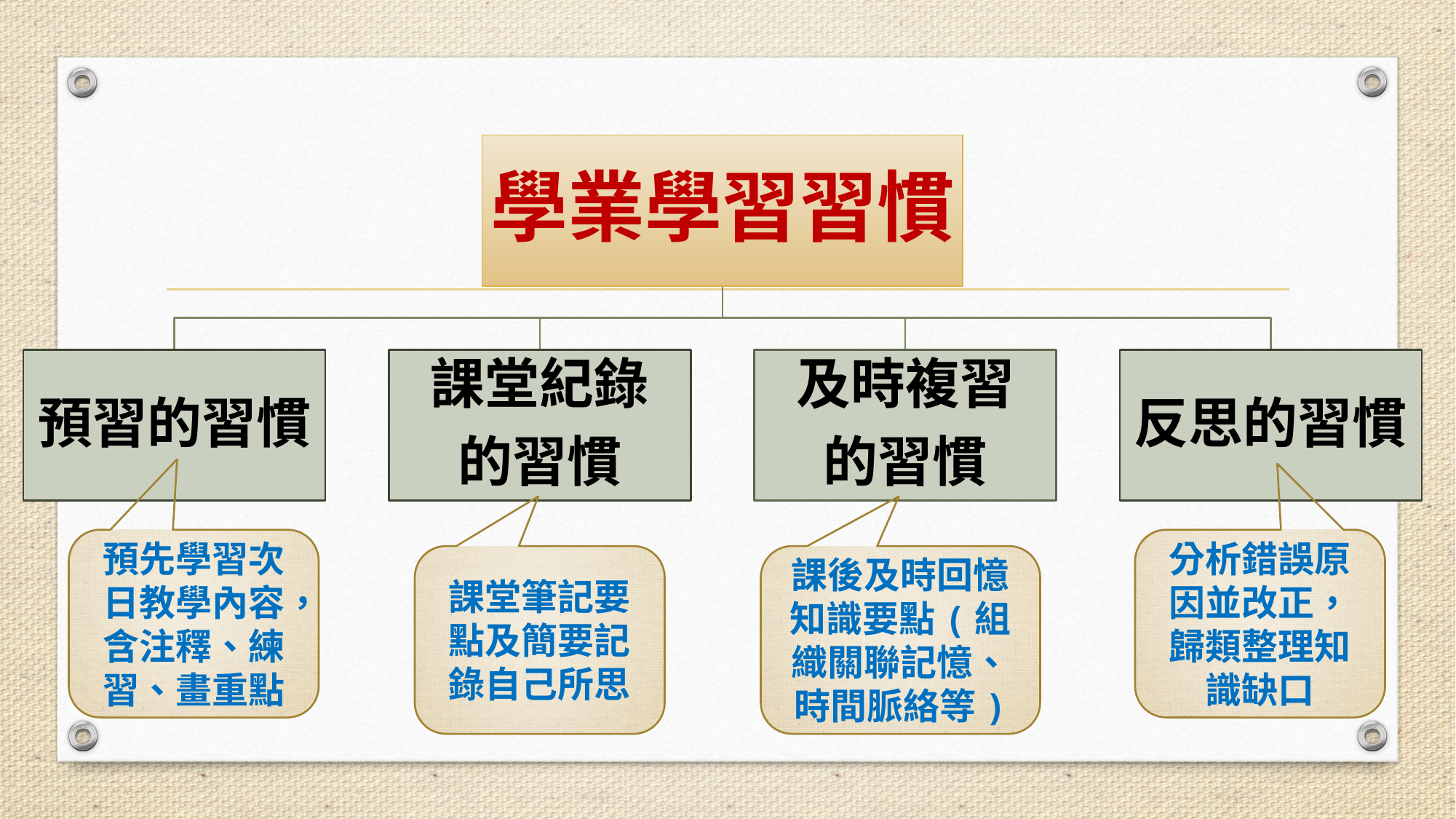

學業學習習慣
預習的習慣
課堂紀錄
的習慣
及時複習
的習慣
反思的習慣
預先學習次日教學內容，含注釋、練習、畫重點
分析錯誤原因並改正，歸類整理知識缺口
課堂筆記要點及簡要記錄自己所思
課後及時回憶知識要點(組織關聯記憶、時間脈絡等)